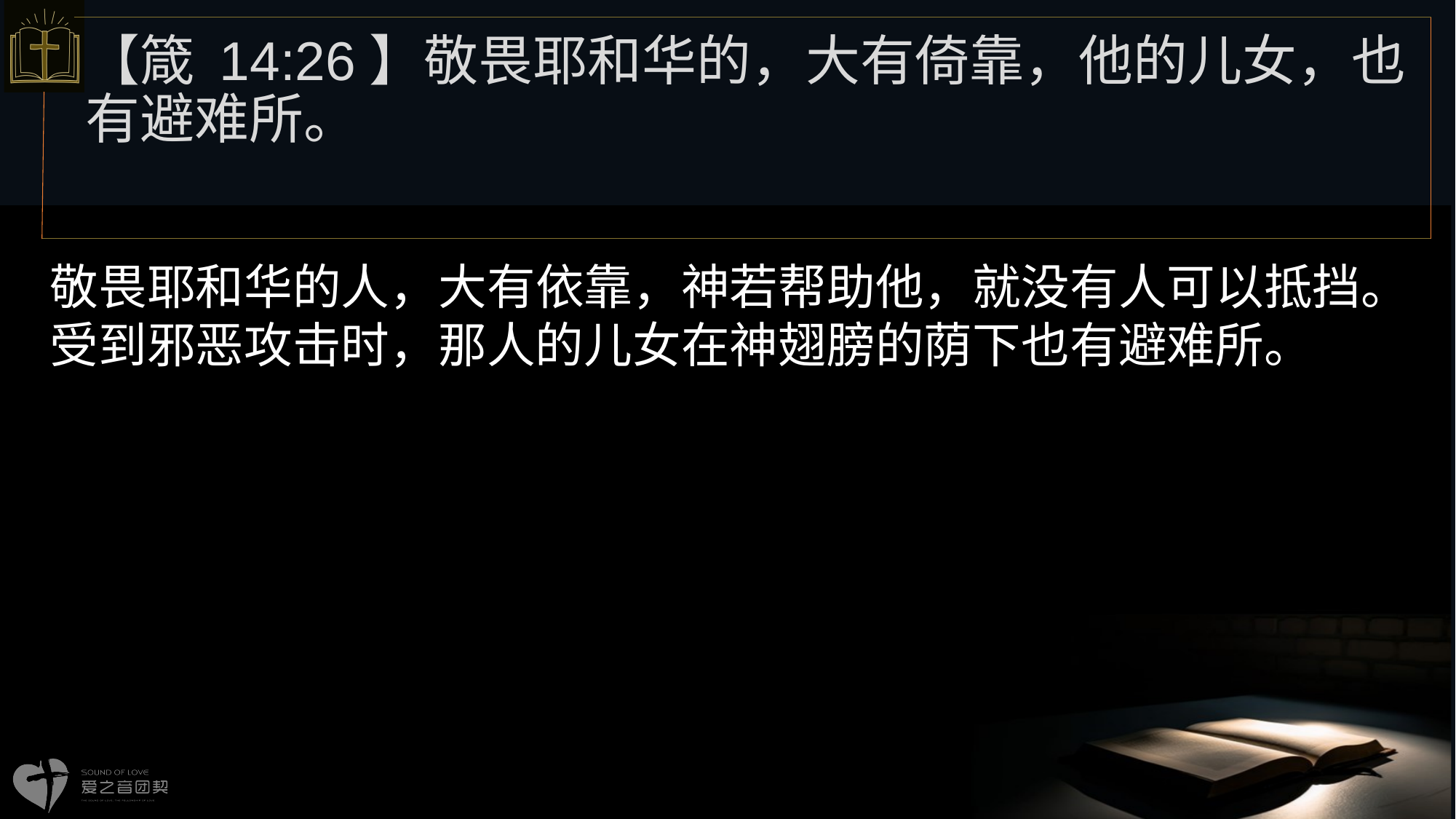

【箴 14:26】敬畏耶和华的，大有倚靠，他的儿女，也有避难所。
# 敬畏耶和华的人，大有依靠，神若帮助他，就没有人可以抵挡。受到邪恶攻击时，那人的儿女在神翅膀的荫下也有避难所。